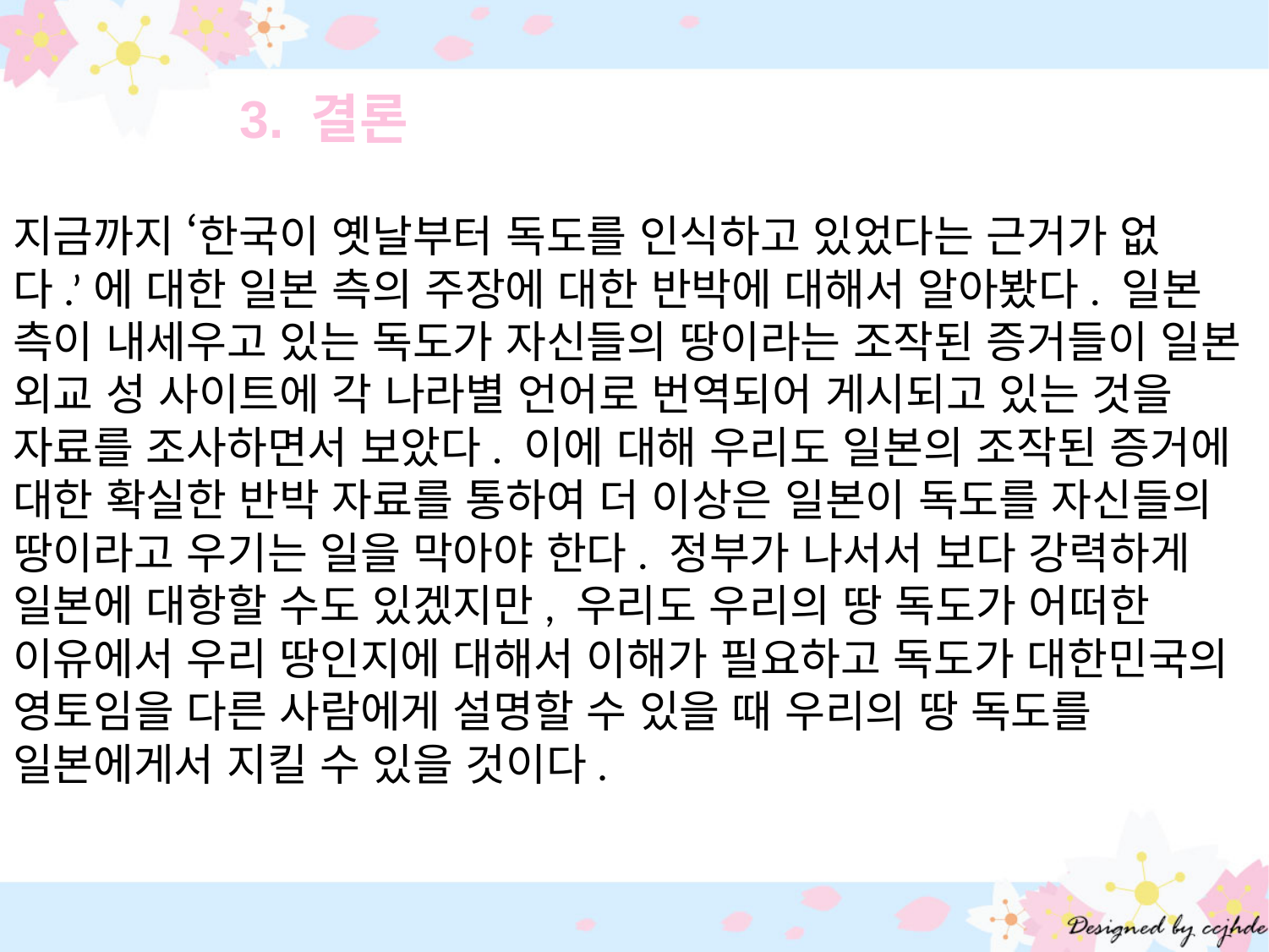

3. 결론
지금까지 ‘한국이 옛날부터 독도를 인식하고 있었다는 근거가 없다.’에 대한 일본 측의 주장에 대한 반박에 대해서 알아봤다. 일본 측이 내세우고 있는 독도가 자신들의 땅이라는 조작된 증거들이 일본 외교 성 사이트에 각 나라별 언어로 번역되어 게시되고 있는 것을 자료를 조사하면서 보았다. 이에 대해 우리도 일본의 조작된 증거에 대한 확실한 반박 자료를 통하여 더 이상은 일본이 독도를 자신들의 땅이라고 우기는 일을 막아야 한다. 정부가 나서서 보다 강력하게 일본에 대항할 수도 있겠지만, 우리도 우리의 땅 독도가 어떠한 이유에서 우리 땅인지에 대해서 이해가 필요하고 독도가 대한민국의 영토임을 다른 사람에게 설명할 수 있을 때 우리의 땅 독도를 일본에게서 지킬 수 있을 것이다.